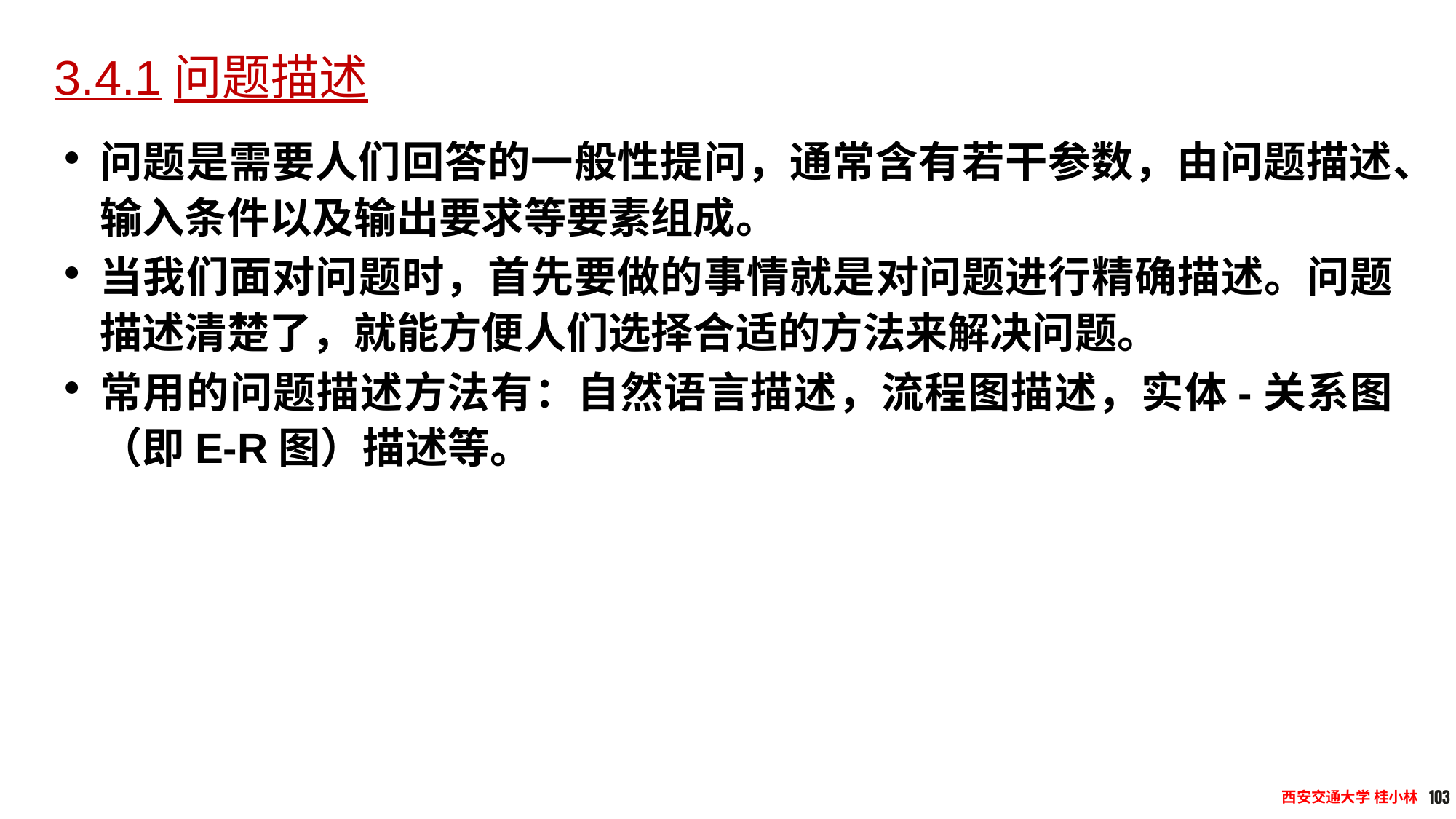

# 3.4.1问题描述
问题是需要人们回答的一般性提问，通常含有若干参数，由问题描述、输入条件以及输出要求等要素组成。
当我们面对问题时，首先要做的事情就是对问题进行精确描述。问题描述清楚了，就能方便人们选择合适的方法来解决问题。
常用的问题描述方法有：自然语言描述，流程图描述，实体-关系图（即E-R图）描述等。